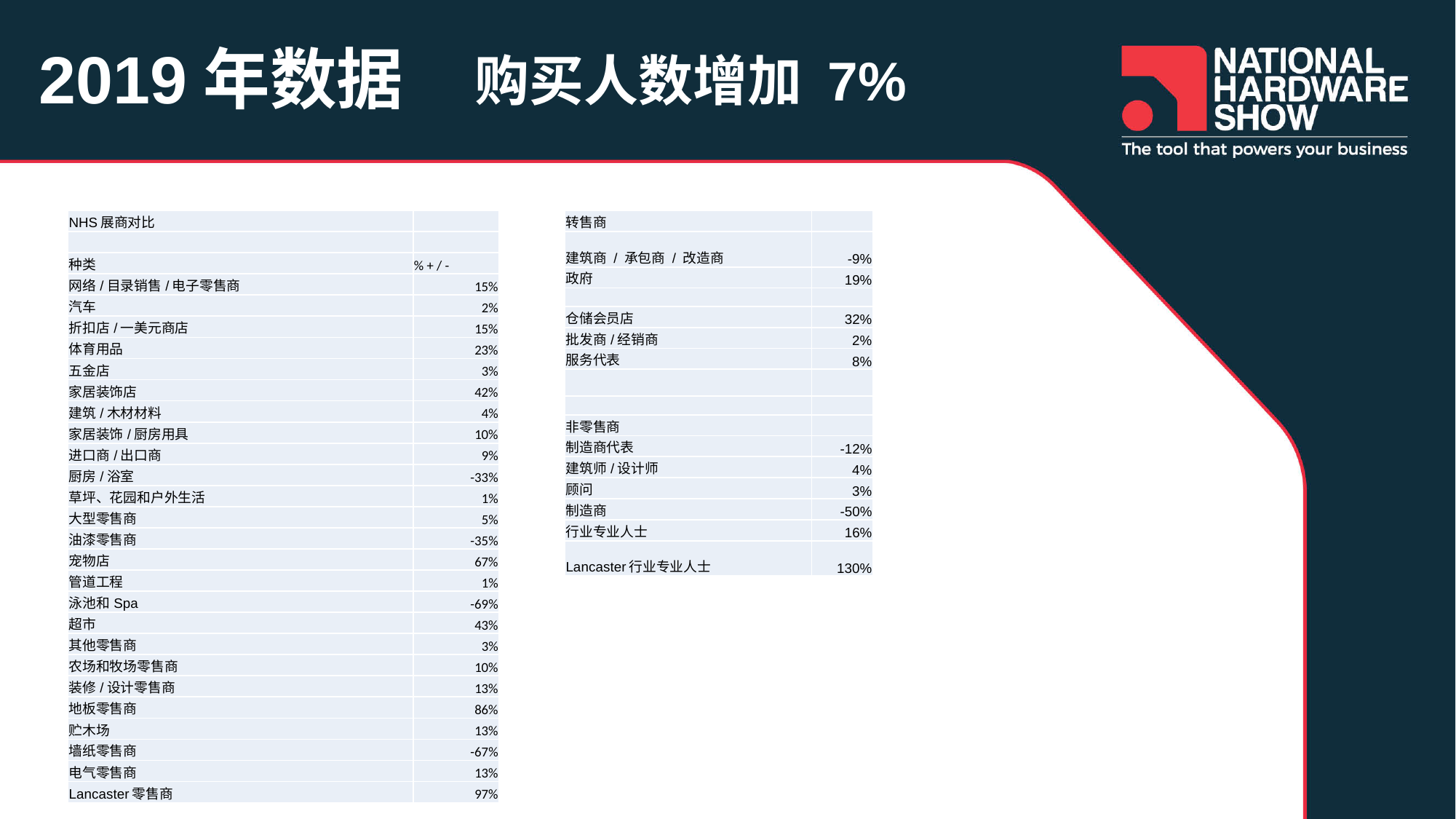

# 2019年数据
购买人数增加 7%
| NHS展商对比 |  |
| --- | --- |
|  |  |
| 种类 | % + / - |
| 网络/目录销售/电子零售商 | 15% |
| 汽车 | 2% |
| 折扣店/一美元商店 | 15% |
| 体育用品 | 23% |
| 五金店 | 3% |
| 家居装饰店 | 42% |
| 建筑/木材材料 | 4% |
| 家居装饰/厨房用具 | 10% |
| 进口商/出口商 | 9% |
| 厨房/浴室 | -33% |
| 草坪、花园和户外生活 | 1% |
| 大型零售商 | 5% |
| 油漆零售商 | -35% |
| 宠物店 | 67% |
| 管道工程 | 1% |
| 泳池和Spa | -69% |
| 超市 | 43% |
| 其他零售商 | 3% |
| 农场和牧场零售商 | 10% |
| 装修/设计零售商 | 13% |
| 地板零售商 | 86% |
| 贮木场 | 13% |
| 墙纸零售商 | -67% |
| 电气零售商 | 13% |
| Lancaster零售商 | 97% |
| 转售商 |  |
| --- | --- |
| 建筑商 / 承包商 / 改造商 | -9% |
| 政府 | 19% |
|  |  |
| 仓储会员店 | 32% |
| 批发商/经销商 | 2% |
| 服务代表 | 8% |
|  |  |
|  |  |
| 非零售商 |  |
| 制造商代表 | -12% |
| 建筑师/设计师 | 4% |
| 顾问 | 3% |
| 制造商 | -50% |
| 行业专业人士 | 16% |
| Lancaster行业专业人士 | 130% |